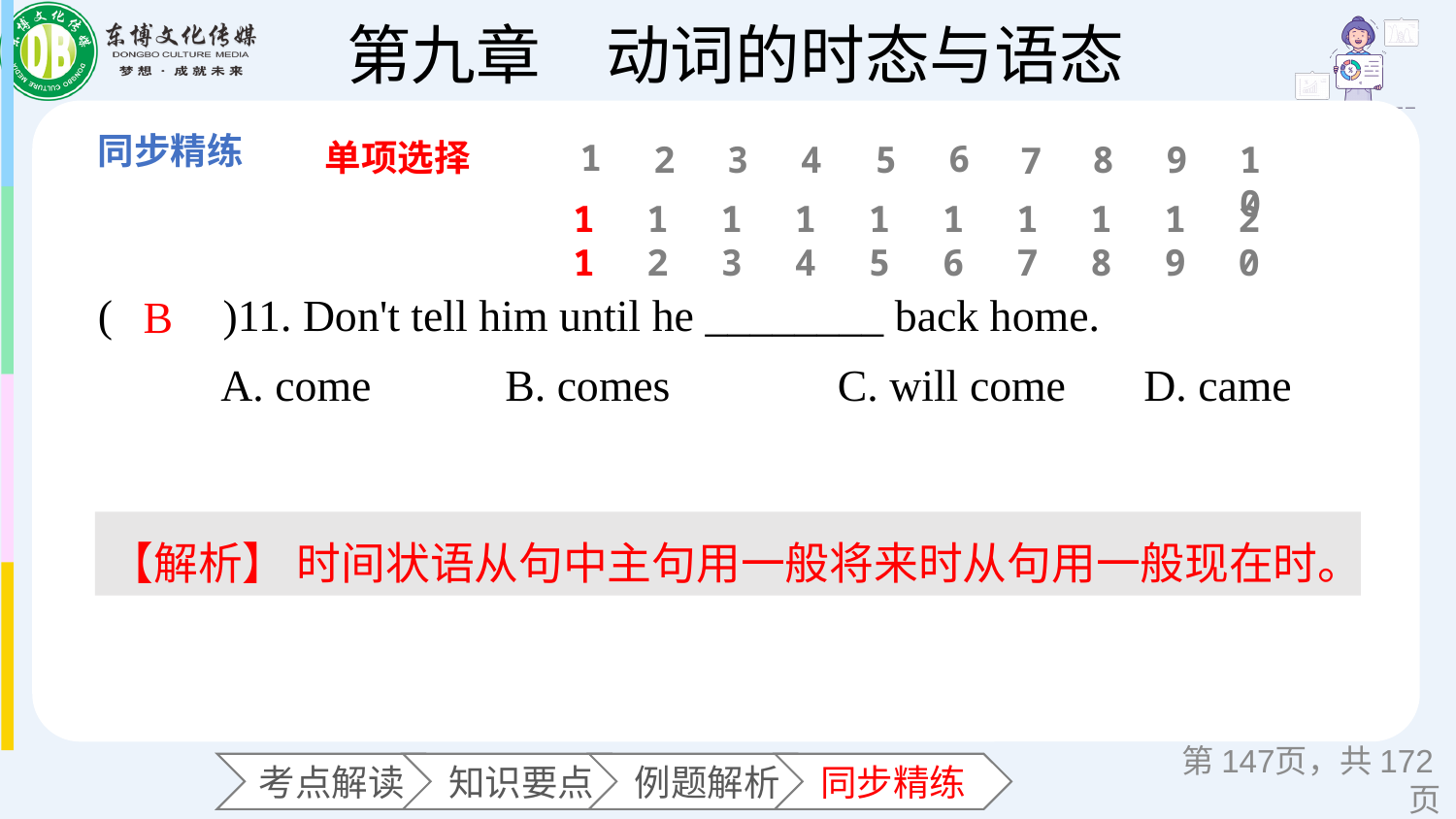

单项选择
1
6
2
3
4
5
8
9
10
7
11
12
13
14
15
16
17
18
19
20
(　　)11. Don't tell him until he ________ back home.
           A. come            B. comes               C. will come       D. came
B
【解析】 时间状语从句中主句用一般将来时从句用一般现在时。
第147页，共172页